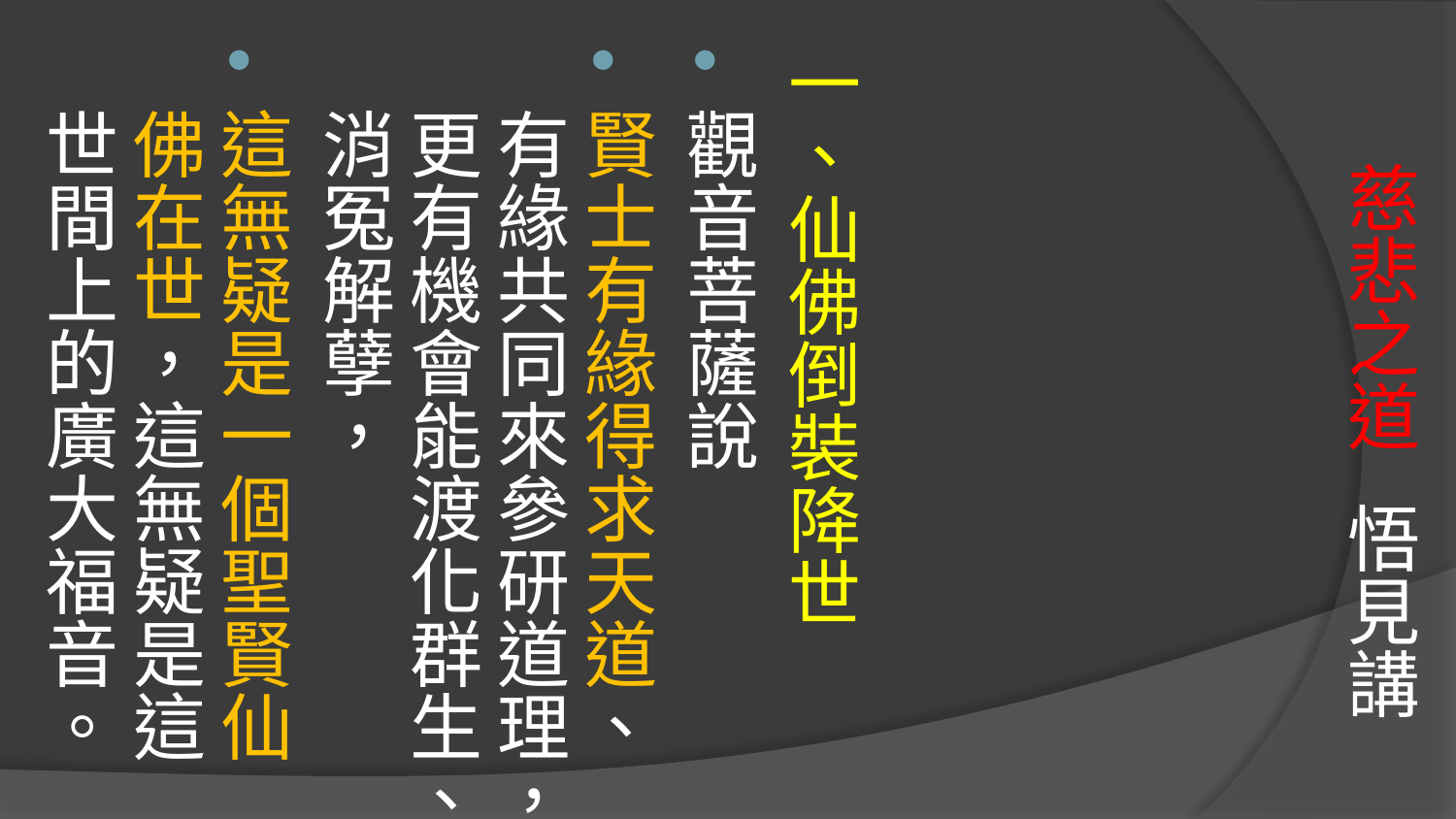

# 慈悲之道   悟見講
一、仙佛倒裝降世
觀音菩薩說
賢士有緣得求天道、有緣共同來參研道理，更有機會能渡化群生、消冤解孽，
這無疑是一個聖賢仙佛在世，這無疑是這世間上的廣大福音。